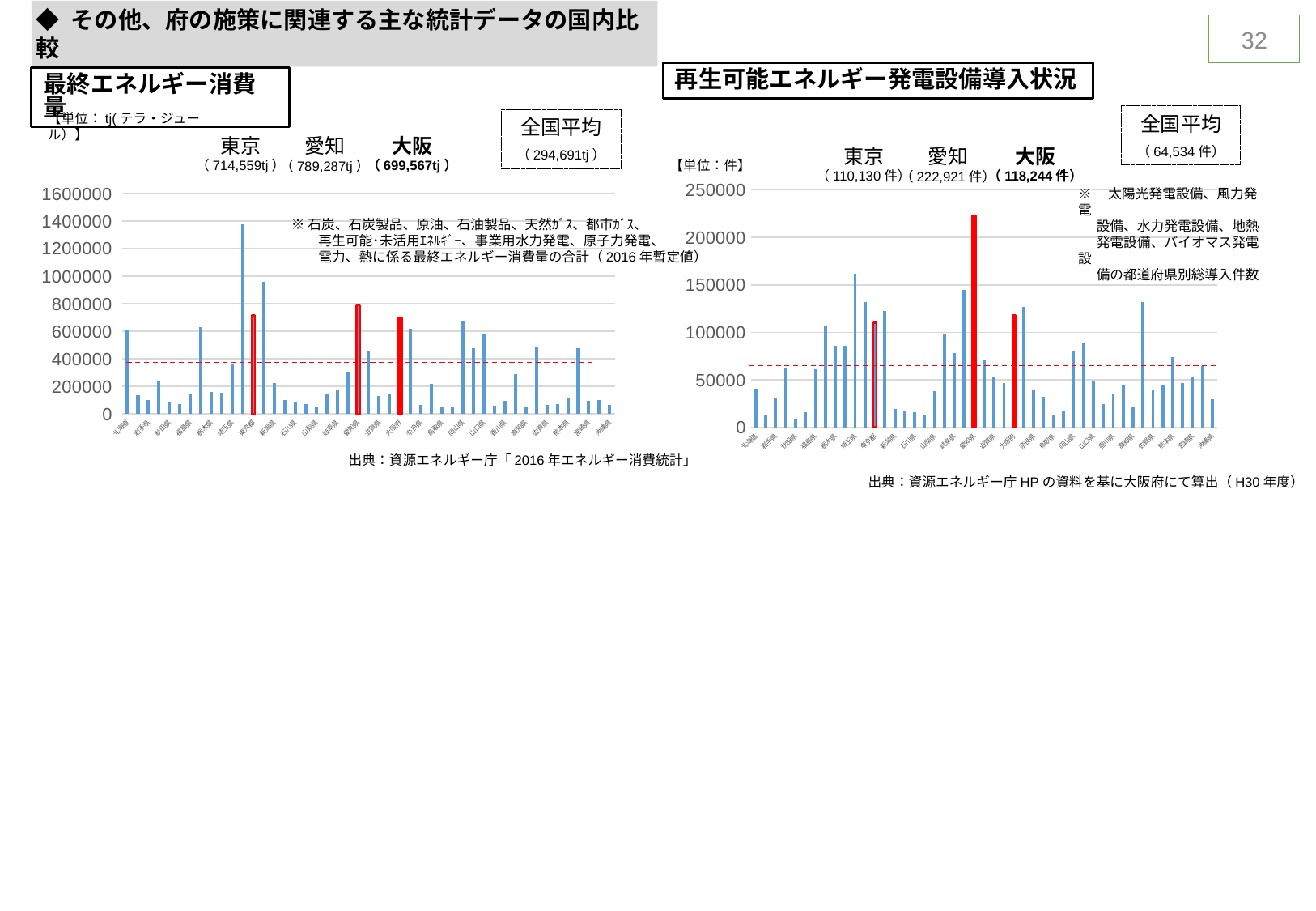

◆ その他、府の施策に関連する主な統計データの国内比較
32
再生可能エネルギー発電設備導入状況
最終エネルギー消費量
全国平均
（64,534件）
全国平均
（294,691tj）
【単位：tj(テラ・ジュール）】
東京
（714,559tj）
大阪
（699,567tj）
愛知
（789,287tj）
東京
（110,130件）
大阪
（118,244件）
愛知
（222,921件）
【単位：件】

### Chart

| Category |  |
|---|---|
| 北海道 | 40943.0 |
| 青森県 | 13744.0 |
| 岩手県 | 30829.0 |
| 宮城県 | 62306.0 |
| 秋田県 | 8243.0 |
| 山形県 | 15568.0 |
| 福島県 | 61154.0 |
| 茨城県 | 107573.0 |
| 栃木県 | 86025.0 |
| 群馬県 | 86163.0 |
| 埼玉県 | 161553.0 |
| 千葉県 | 132351.0 |
| 東京都 | 110130.0 |
| 神奈川県 | 122172.0 |
| 新潟県 | 19515.0 |
| 富山県 | 16817.0 |
| 石川県 | 16274.0 |
| 福井県 | 12924.0 |
| 山梨県 | 38115.0 |
| 長野県 | 97586.0 |
| 岐阜県 | 77814.0 |
| 静岡県 | 144978.0 |
| 愛知県 | 222921.0 |
| 三重県 | 71234.0 |
| 滋賀県 | 53593.0 |
| 京都府 | 47036.0 |
| 大阪府 | 118244.0 |
| 兵庫県 | 127200.0 |
| 奈良県 | 38612.0 |
| 和歌山県 | 32334.0 |
| 鳥取県 | 13823.0 |
| 島根県 | 17179.0 |
| 岡山県 | 80369.0 |
| 広島県 | 88233.0 |
| 山口県 | 48800.0 |
| 徳島県 | 24632.0 |
| 香川県 | 35722.0 |
| 愛媛県 | 45380.0 |
| 高知県 | 21389.0 |
| 福岡県 | 131840.0 |
| 佐賀県 | 38681.0 |
| 長崎県 | 45211.0 |
| 熊本県 | 74085.0 |
| 大分県 | 46899.0 |
| 宮崎県 | 52736.0 |
| 鹿児島県 | 64475.0 |
| 沖縄県 | 29716.0 |

### Chart

| Category |  |
|---|---|
| 北海道 | 612377.4272074588 |
| 青森県 | 137746.16299746998 |
| 岩手県 | 102594.0 |
| 宮城県 | 237559.81634404918 |
| 秋田県 | 88075.77492959297 |
| 山形県 | 71550.0 |
| 福島県 | 150073.0 |
| 茨城県 | 631248.0 |
| 栃木県 | 162474.0 |
| 群馬県 | 151655.0 |
| 埼玉県 | 360323.0 |
| 千葉県 | 1377636.0 |
| 東京都 | 714558.5445818919 |
| 神奈川県 | 962180.0 |
| 新潟県 | 225547.0 |
| 富山県 | 100876.0 |
| 石川県 | 80954.0 |
| 福井県 | 72052.0 |
| 山梨県 | 55308.49768326298 |
| 長野県 | 140879.0 |
| 岐阜県 | 174085.0 |
| 静岡県 | 309736.0 |
| 愛知県 | 789287.0 |
| 三重県 | 461663.0 |
| 滋賀県 | 129212.0 |
| 京都府 | 149081.0 |
| 大阪府 | 699567.0 |
| 兵庫県 | 616413.0 |
| 奈良県 | 67714.0 |
| 和歌山県 | 221815.0 |
| 鳥取県 | 45992.0 |
| 島根県 | 47265.0 |
| 岡山県 | 677042.7465677868 |
| 広島県 | 477457.0 |
| 山口県 | 580724.0 |
| 徳島県 | 57087.0 |
| 香川県 | 97583.0 |
| 愛媛県 | 289303.0 |
| 高知県 | 51633.0 |
| 福岡県 | 483685.0 |
| 佐賀県 | 64881.0 |
| 長崎県 | 73330.0 |
| 熊本県 | 113307.0 |
| 大分県 | 477303.0 |
| 宮崎県 | 92417.0 |
| 鹿児島県 | 99920.0 |
| 沖縄県 | 67313.0 |
※　太陽光発電設備、風力発電
     設備、水力発電設備、地熱
     発電設備、バイオマス発電設
     備の都道府県別総導入件数
※石炭、石炭製品、原油、石油製品、天然ｶﾞｽ、都市ｶﾞｽ、
　　再生可能･未活用ｴﾈﾙｷﾞｰ、事業用水力発電、原子力発電、
　　電力、熱に係る最終エネルギー消費量の合計（2016年暫定値）
出典：資源エネルギー庁「2016年エネルギー消費統計」
出典：資源エネルギー庁HPの資料を基に大阪府にて算出（H30年度）